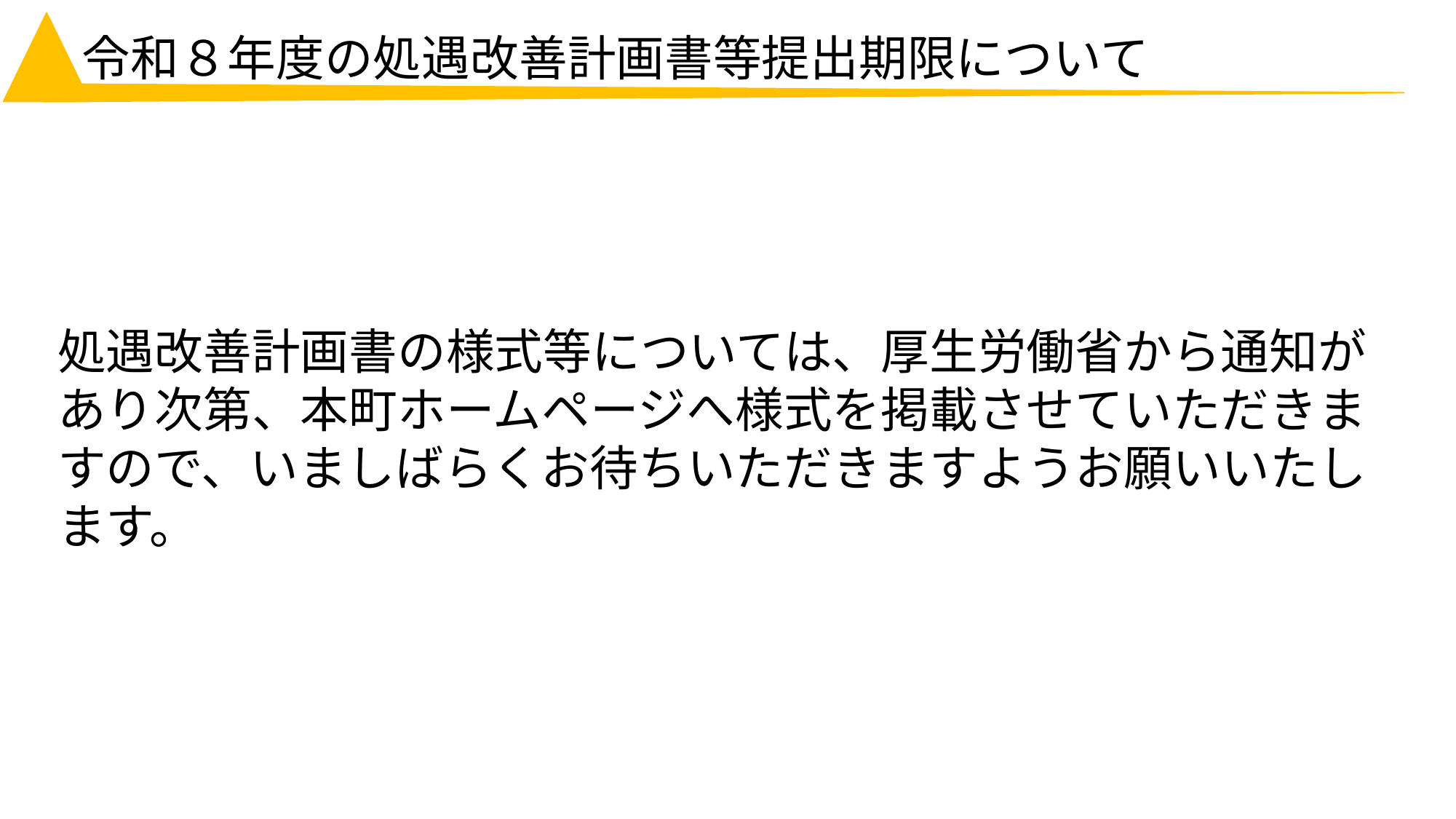

# 令和８年度の処遇改善計画書等提出期限について
処遇改善計画書の様式等については、厚生労働省から通知があり次第、本町ホームページへ様式を掲載させていただきますので、いましばらくお待ちいただきますようお願いいたします。